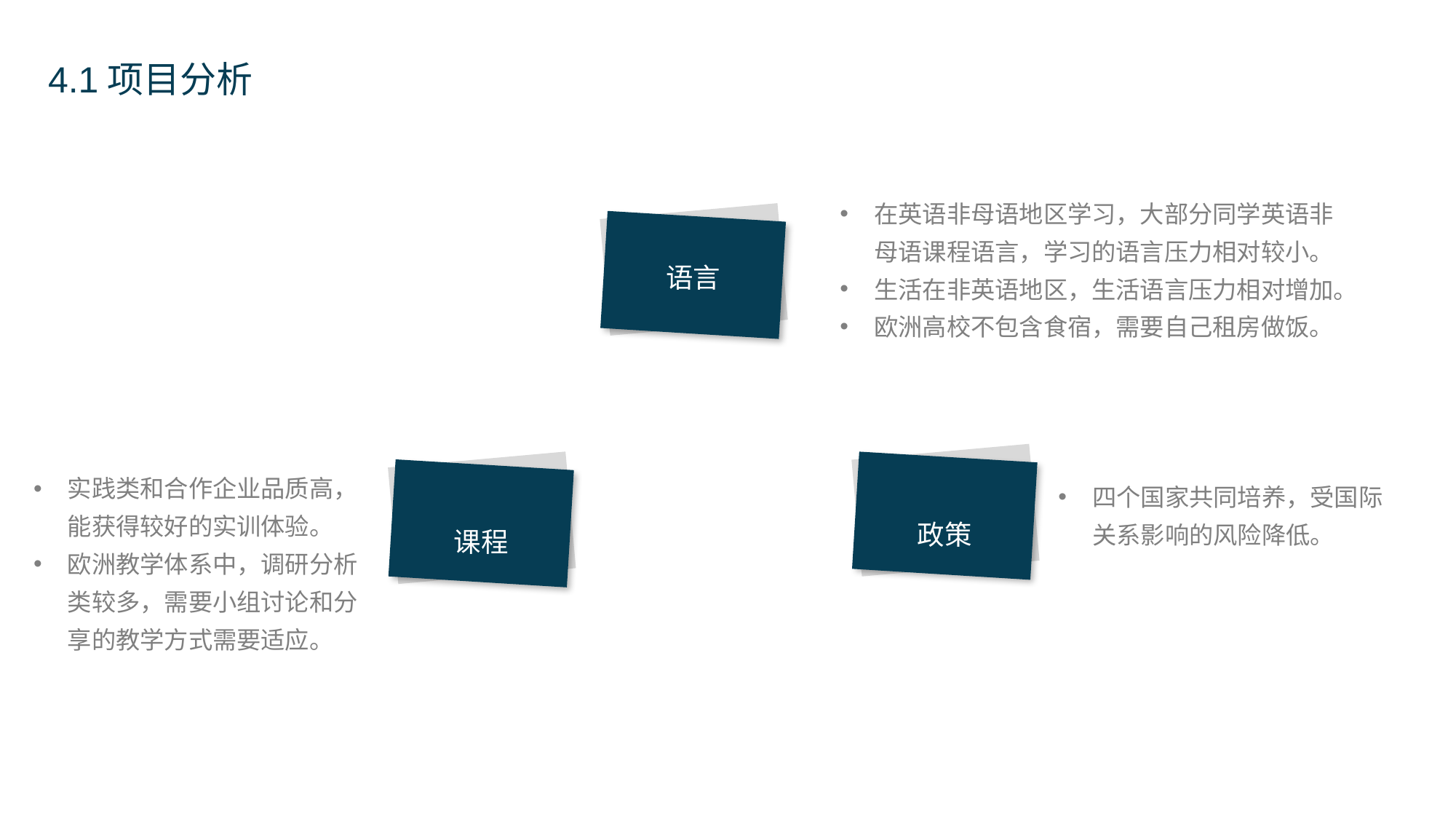

4.1项目分析

在英语非母语地区学习，大部分同学英语非母语课程语言，学习的语言压力相对较小。
生活在非英语地区，生活语言压力相对增加。
欧洲高校不包含食宿，需要自己租房做饭。
语言

政策

课程

实践类和合作企业品质高，能获得较好的实训体验。
欧洲教学体系中，调研分析类较多，需要小组讨论和分享的教学方式需要适应。
四个国家共同培养，受国际关系影响的风险降低。